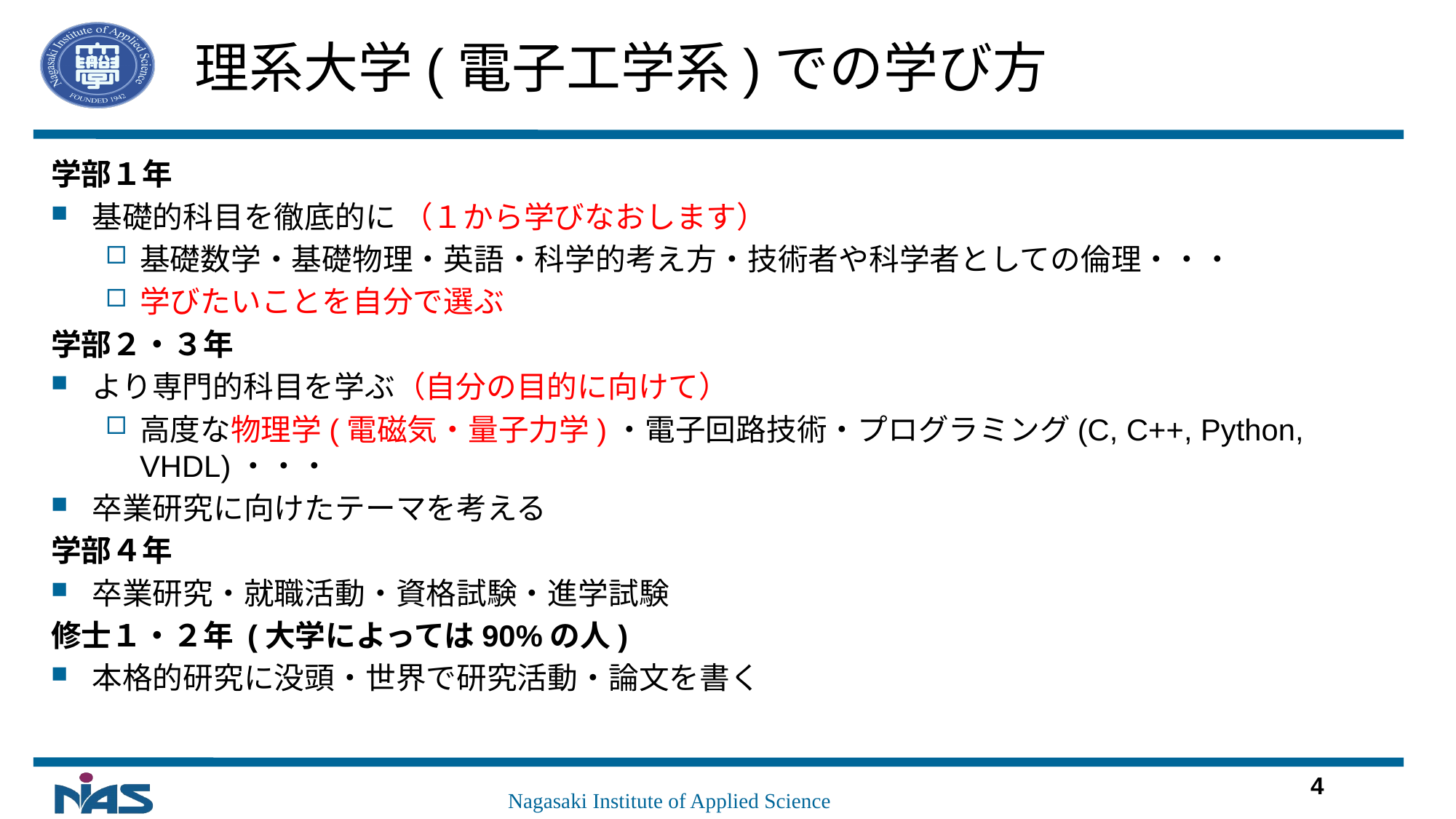

# 理系大学(電子工学系)での学び方
学部１年
基礎的科目を徹底的に （１から学びなおします）
基礎数学・基礎物理・英語・科学的考え方・技術者や科学者としての倫理・・・
学びたいことを自分で選ぶ
学部２・３年
より専門的科目を学ぶ（自分の目的に向けて）
高度な物理学(電磁気・量子力学)・電子回路技術・プログラミング(C, C++, Python, VHDL)・・・
卒業研究に向けたテーマを考える
学部４年
卒業研究・就職活動・資格試験・進学試験
修士１・２年 (大学によっては90%の人)
本格的研究に没頭・世界で研究活動・論文を書く